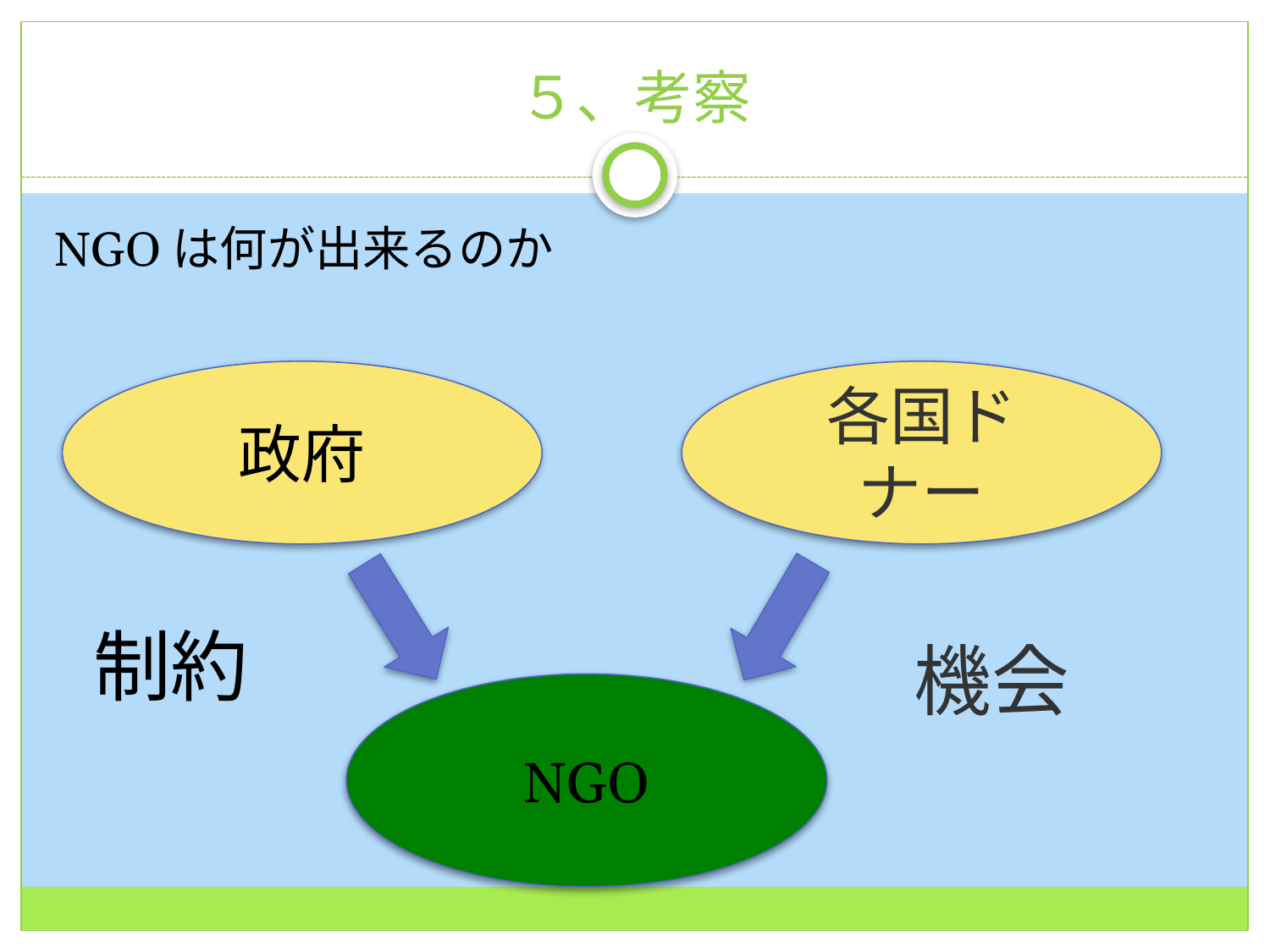

# ５、考察
NGOは何が出来るのか

政府
各国ドナー

制約
機会
NGO